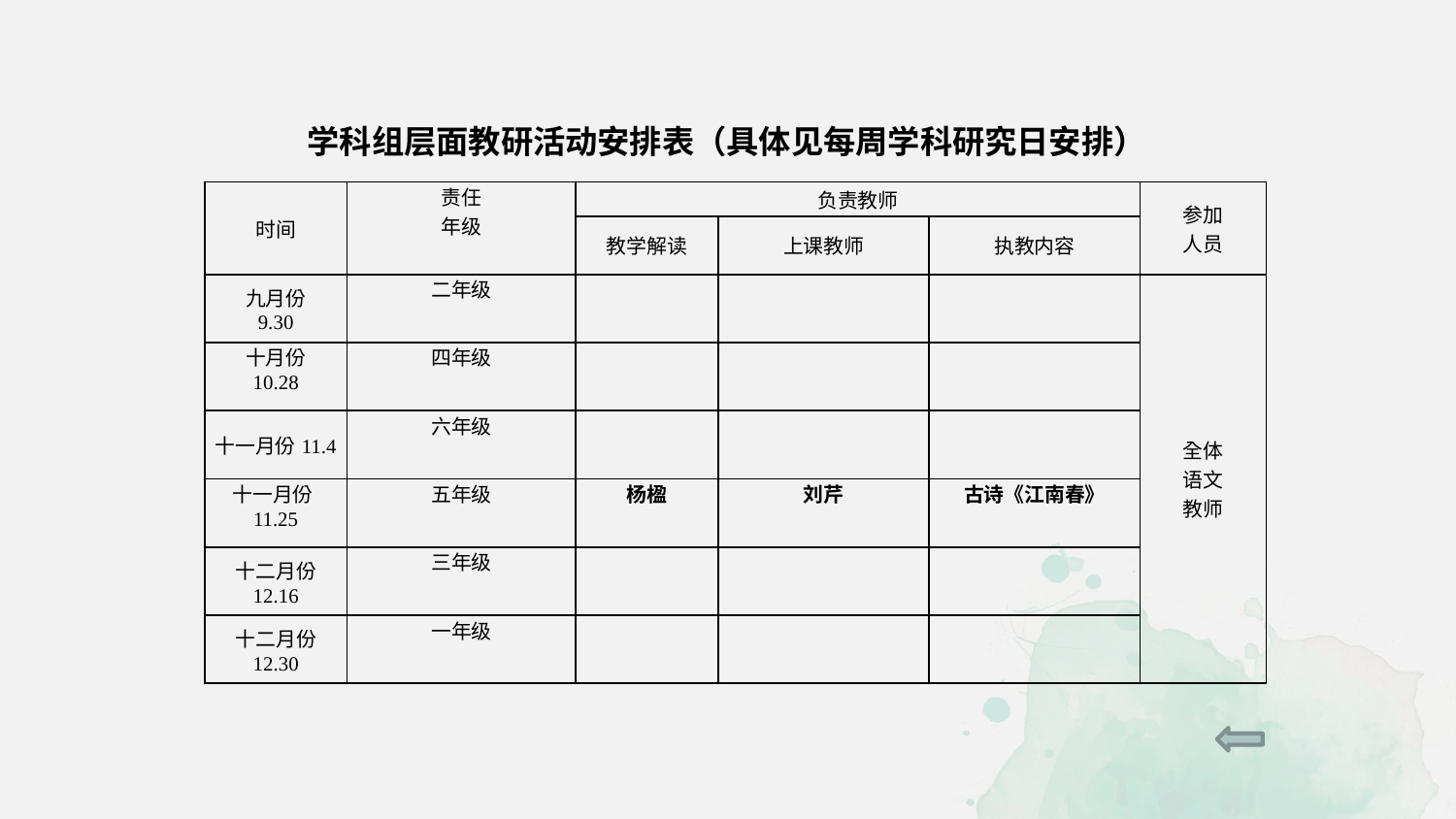

学科组层面教研活动安排表（具体见每周学科研究日安排）
| 时间 | 责任 年级 | 负责教师 |  |  | 参加 人员 |
| --- | --- | --- | --- | --- | --- |
|  |  | 教学解读 | 上课教师 | 执教内容 |  |
| 九月份 9.30 | 二年级 |  |  |  | 全体 语文 教师 |
| 十月份 10.28 | 四年级 |  |  |  |  |
| 十一月份11.4 | 六年级 |  |  |  |  |
| 十一月份11.25 | 五年级 | 杨楹 | 刘芹 | 古诗《江南春》 |  |
| 十二月份 12.16 | 三年级 |  |  |  |  |
| 十二月份 12.30 | 一年级 |  |  |  |  |